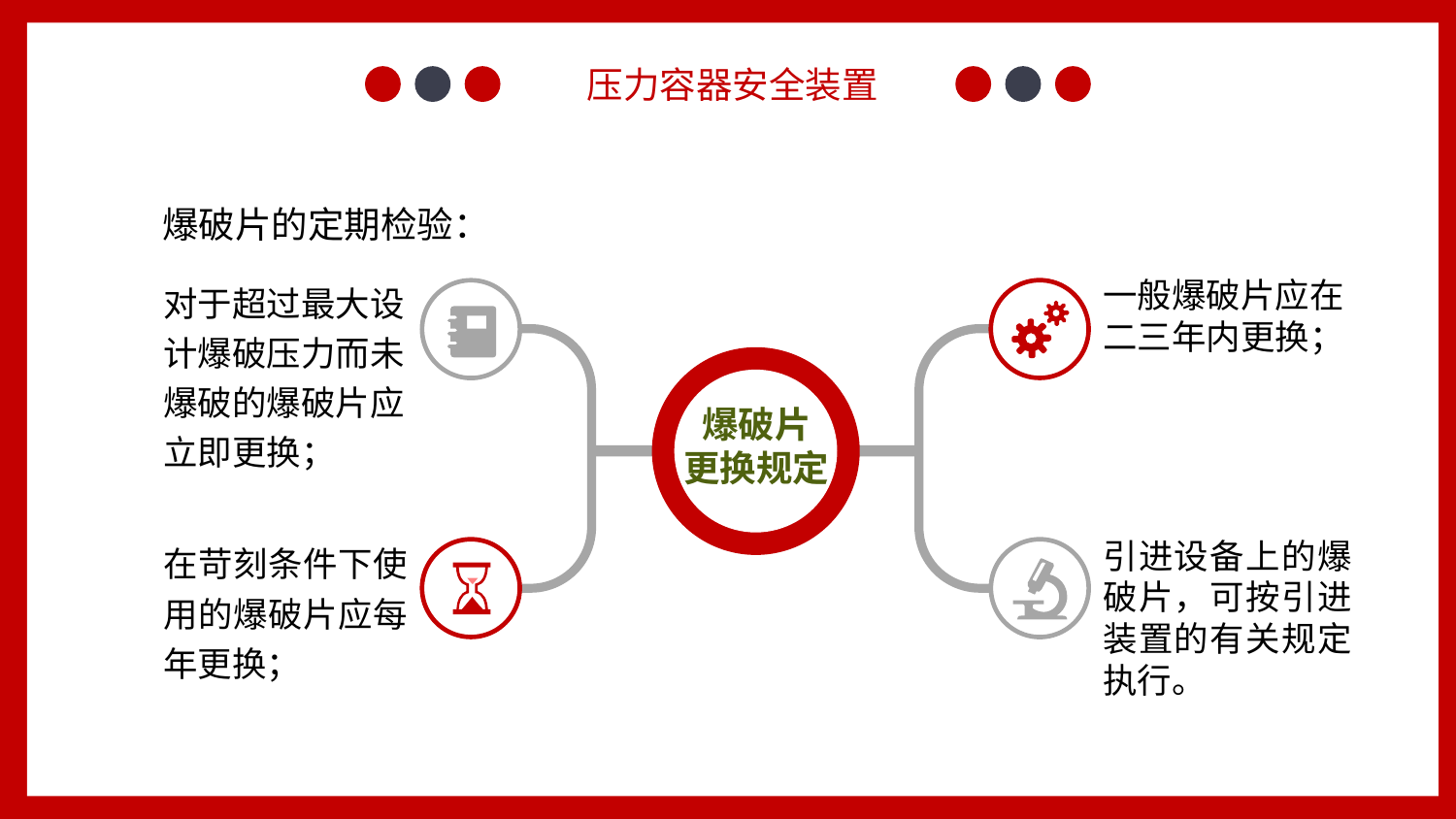

压力容器安全装置

爆破片的定期检验：
对于超过最大设计爆破压力而未爆破的爆破片应立即更换；
一般爆破片应在二三年内更换；

爆破片
更换规定
在苛刻条件下使用的爆破片应每年更换；
引进设备上的爆破片，可按引进装置的有关规定执行。